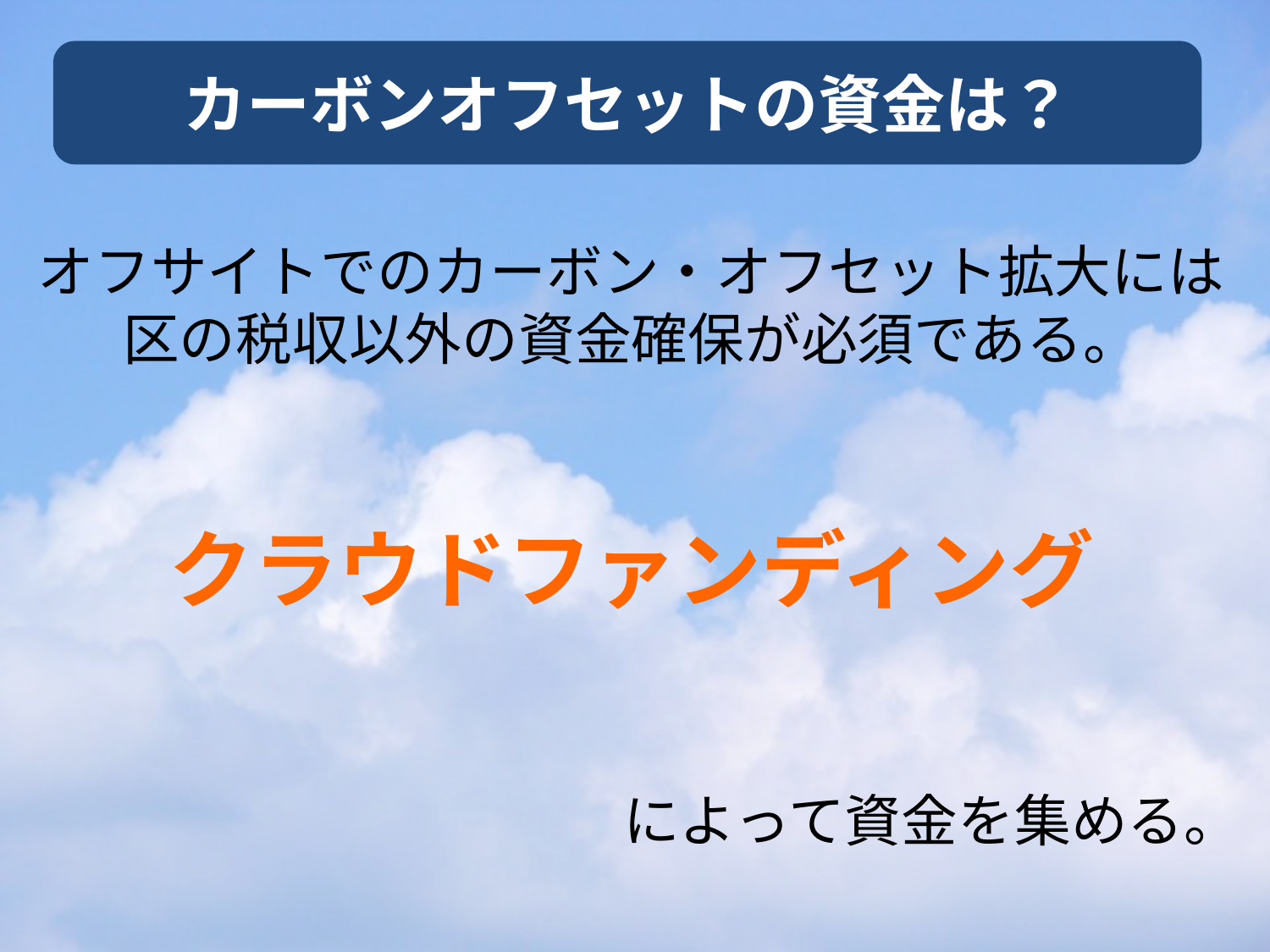

カーボンオフセットの資金は？
オフサイトでのカーボン・オフセット拡大には
区の税収以外の資金確保が必須である。
クラウドファンディング
によって資金を集める。